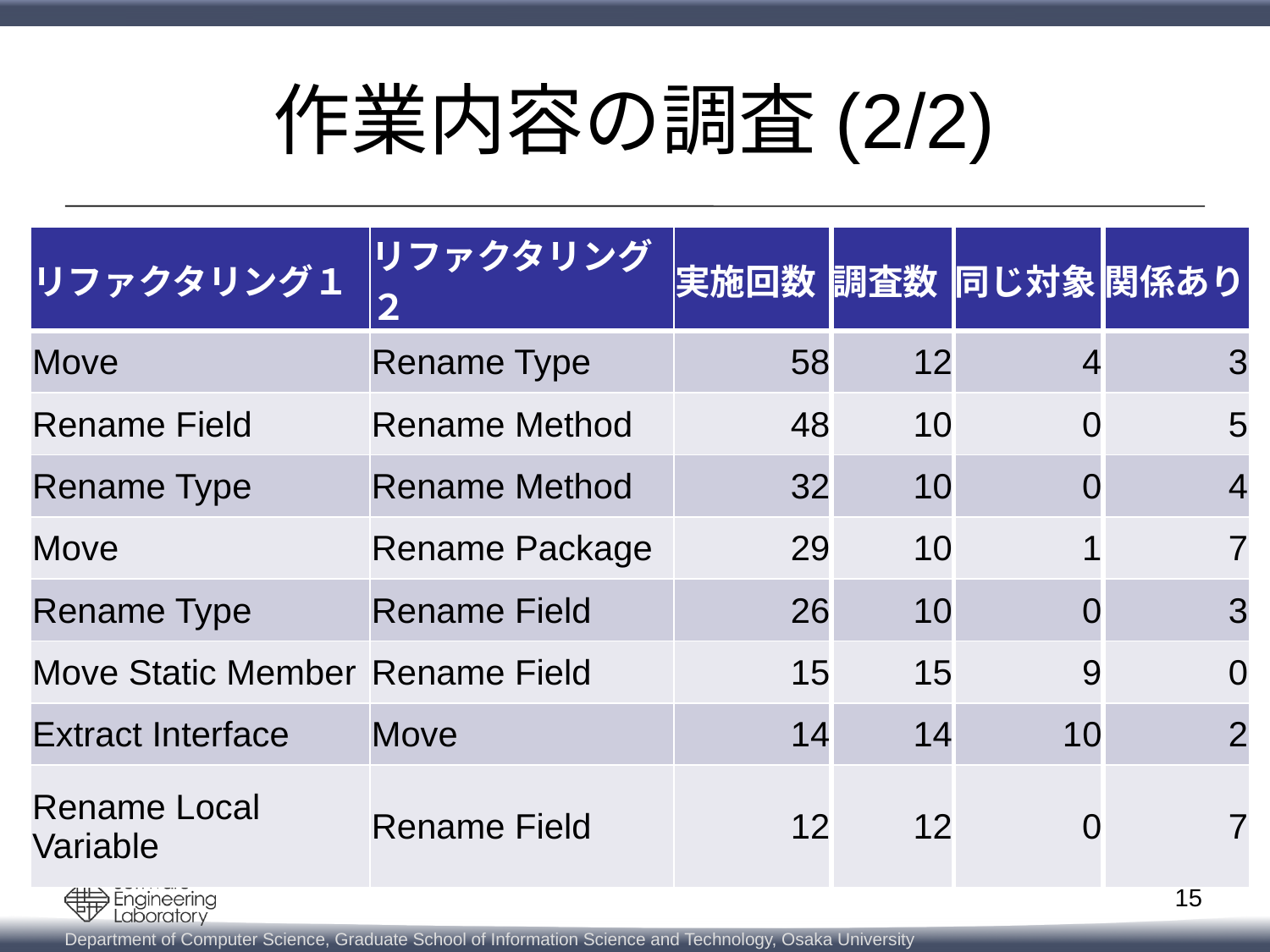

# 作業内容の調査(2/2)
| リファクタリング１ | リファクタリング２ | 実施回数 | 調査数 | 同じ対象 | 関係あり |
| --- | --- | --- | --- | --- | --- |
| Move | Rename Type | 58 | 12 | 4 | 3 |
| Rename Field | Rename Method | 48 | 10 | 0 | 5 |
| Rename Type | Rename Method | 32 | 10 | 0 | 4 |
| Move | Rename Package | 29 | 10 | 1 | 7 |
| Rename Type | Rename Field | 26 | 10 | 0 | 3 |
| Move Static Member | Rename Field | 15 | 15 | 9 | 0 |
| Extract Interface | Move | 14 | 14 | 10 | 2 |
| Rename Local Variable | Rename Field | 12 | 12 | 0 | 7 |
15